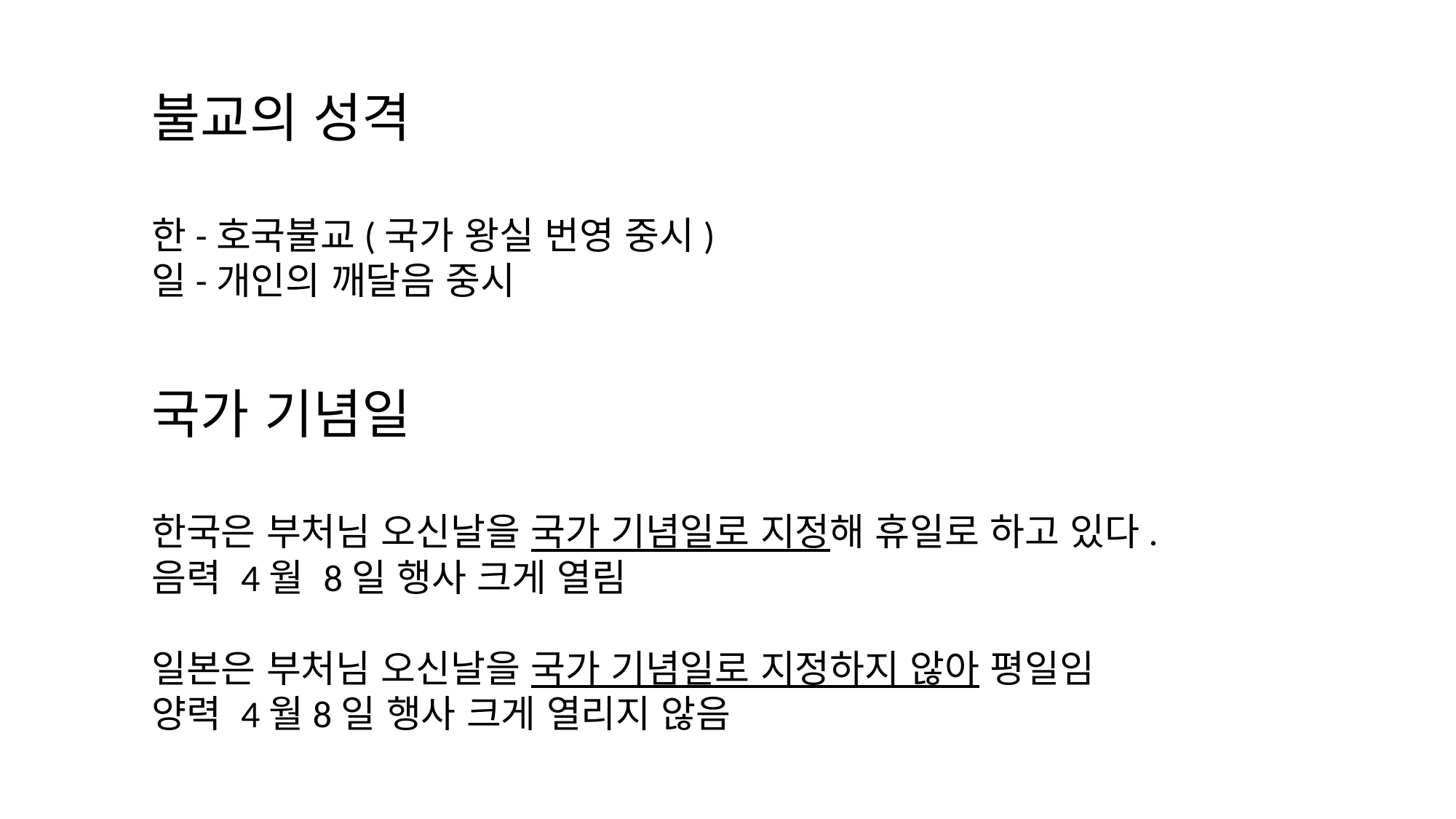

불교의 성격

한-호국불교(국가 왕실 번영 중시)
일-개인의 깨달음 중시

국가 기념일

한국은 부처님 오신날을 국가 기념일로 지정해 휴일로 하고 있다.
음력 4월 8일 행사 크게 열림

일본은 부처님 오신날을 국가 기념일로 지정하지 않아 평일임
양력 4월8일 행사 크게 열리지 않음